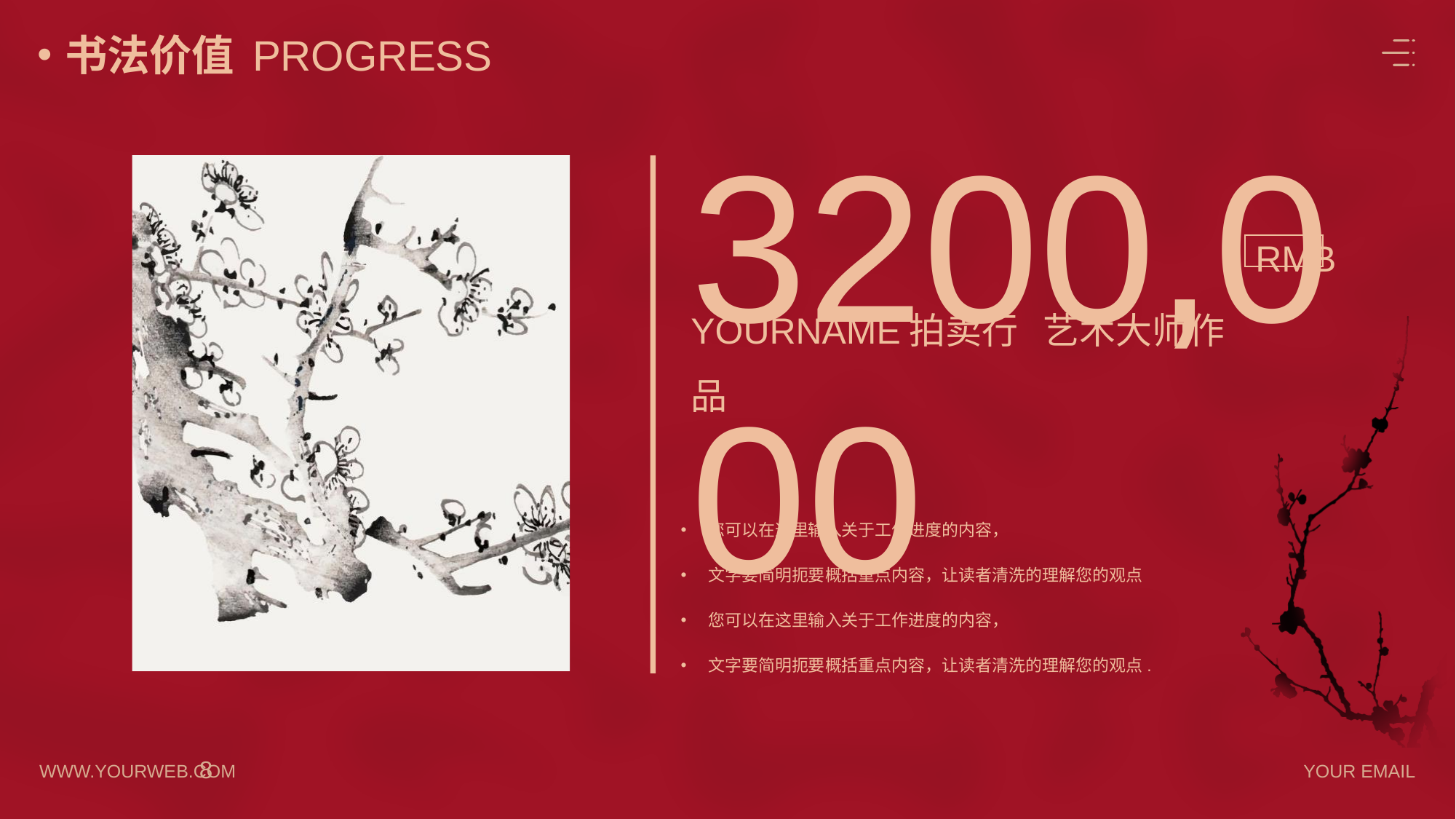

书法价值
PROGRESS
3200,000

RMB

YOURNAME拍卖行   艺术大师作品

您可以在这里输入关于工作进度的内容，
文字要简明扼要概括重点内容，让读者清洗的理解您的观点
您可以在这里输入关于工作进度的内容，
文字要简明扼要概括重点内容，让读者清洗的理解您的观点.

8